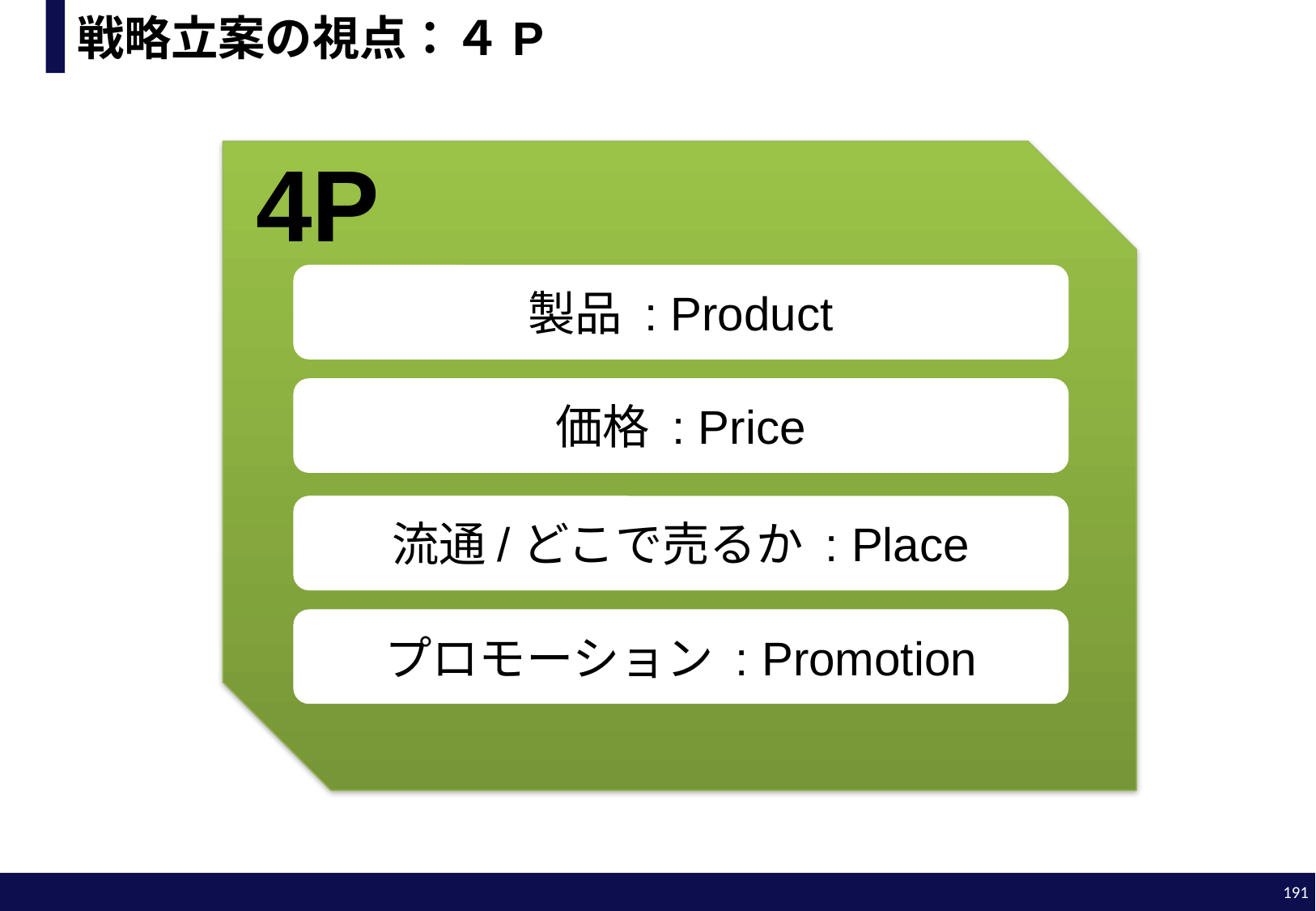

# 戦略立案の視点：４P
4P

製品 : Product
価格 : Price
流通/どこで売るか : Place
プロモーション : Promotion